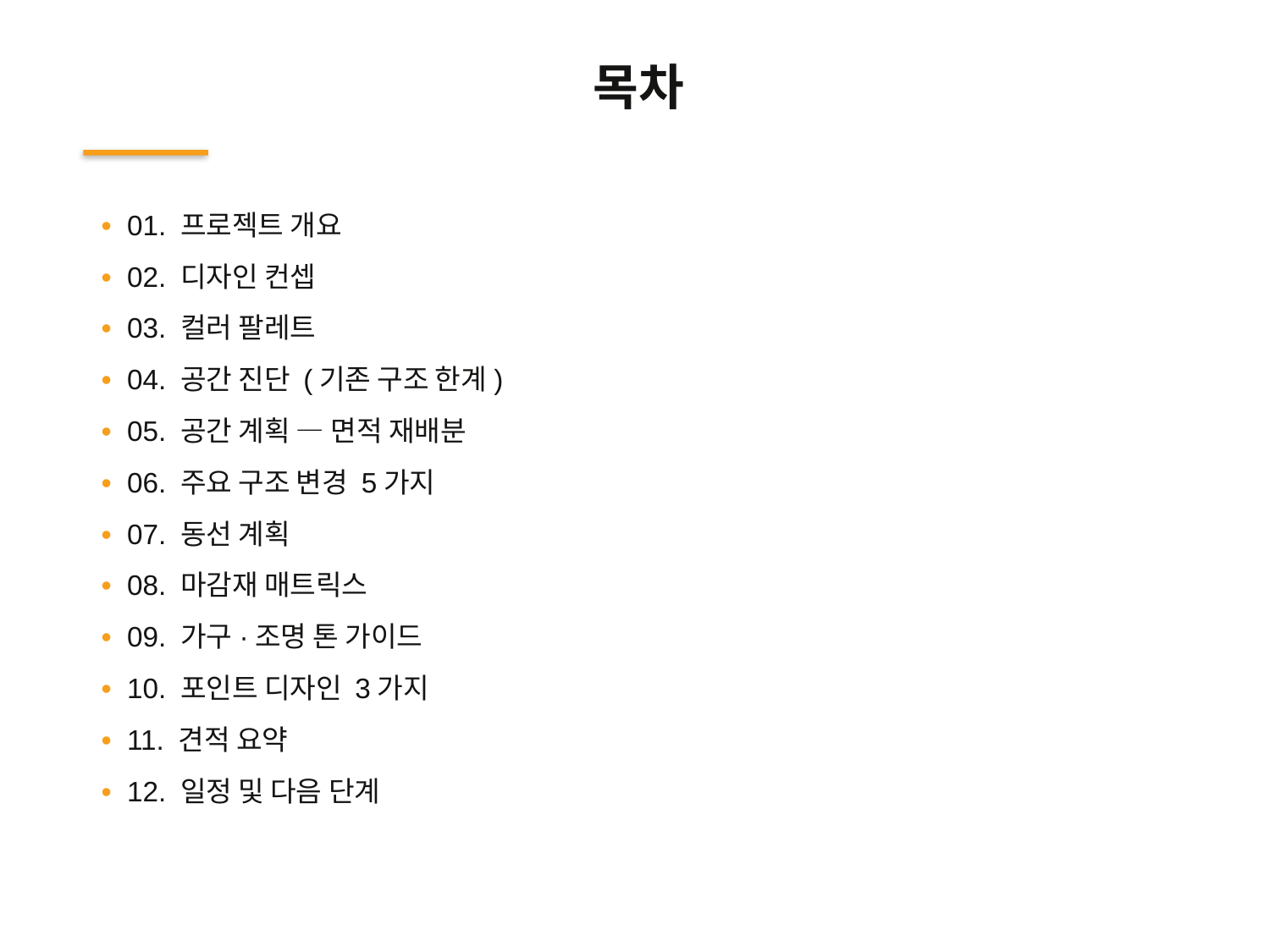

목차

•  01. 프로젝트 개요
•  02. 디자인 컨셉
•  03. 컬러 팔레트
•  04. 공간 진단 (기존 구조 한계)
•  05. 공간 계획 — 면적 재배분
•  06. 주요 구조 변경 5가지
•  07. 동선 계획
•  08. 마감재 매트릭스
•  09. 가구·조명 톤 가이드
•  10. 포인트 디자인 3가지
•  11. 견적 요약
•  12. 일정 및 다음 단계